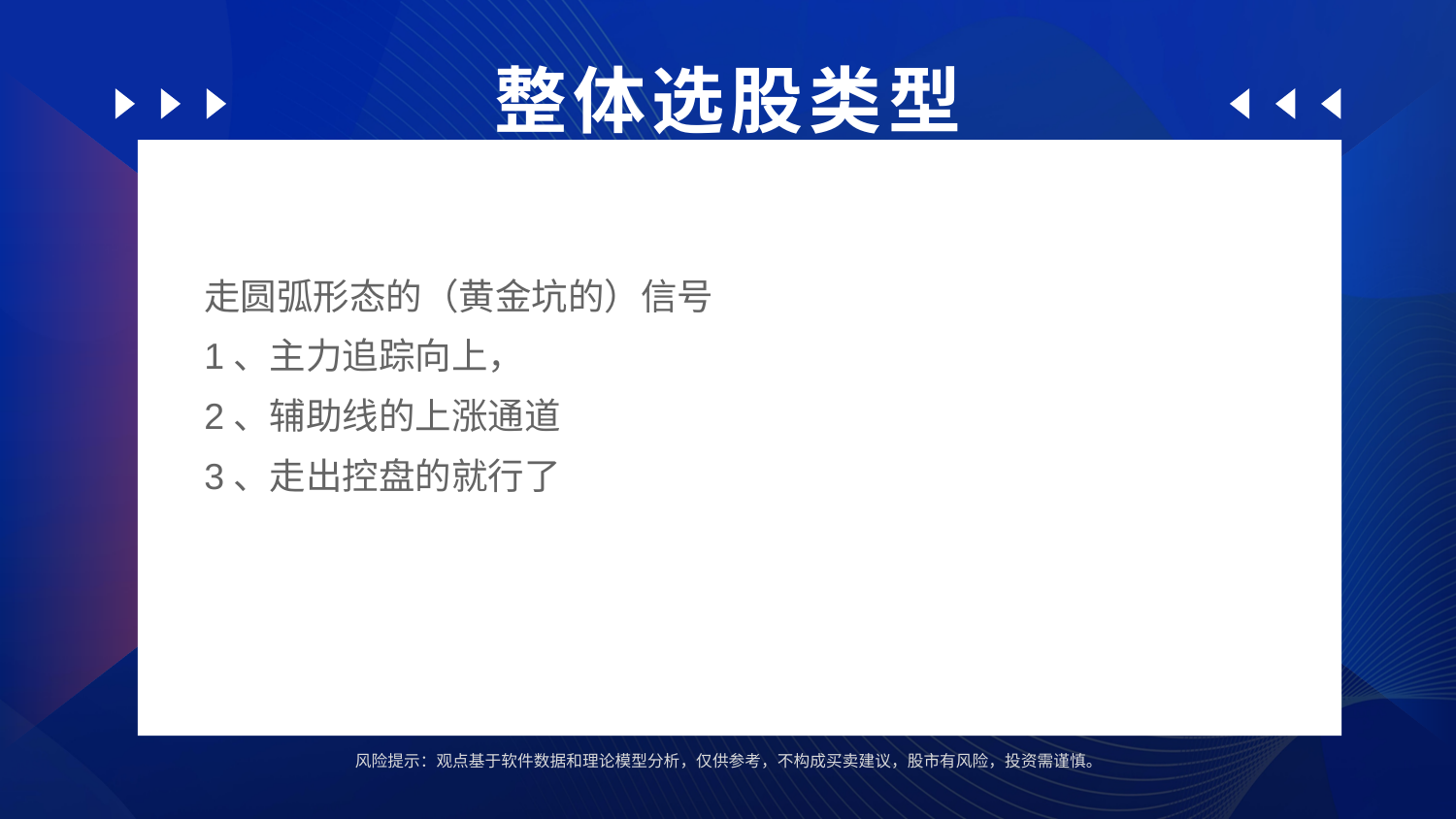

整体选股类型

走圆弧形态的（黄金坑的）信号
1、主力追踪向上，
2、辅助线的上涨通道
3、走出控盘的就行了